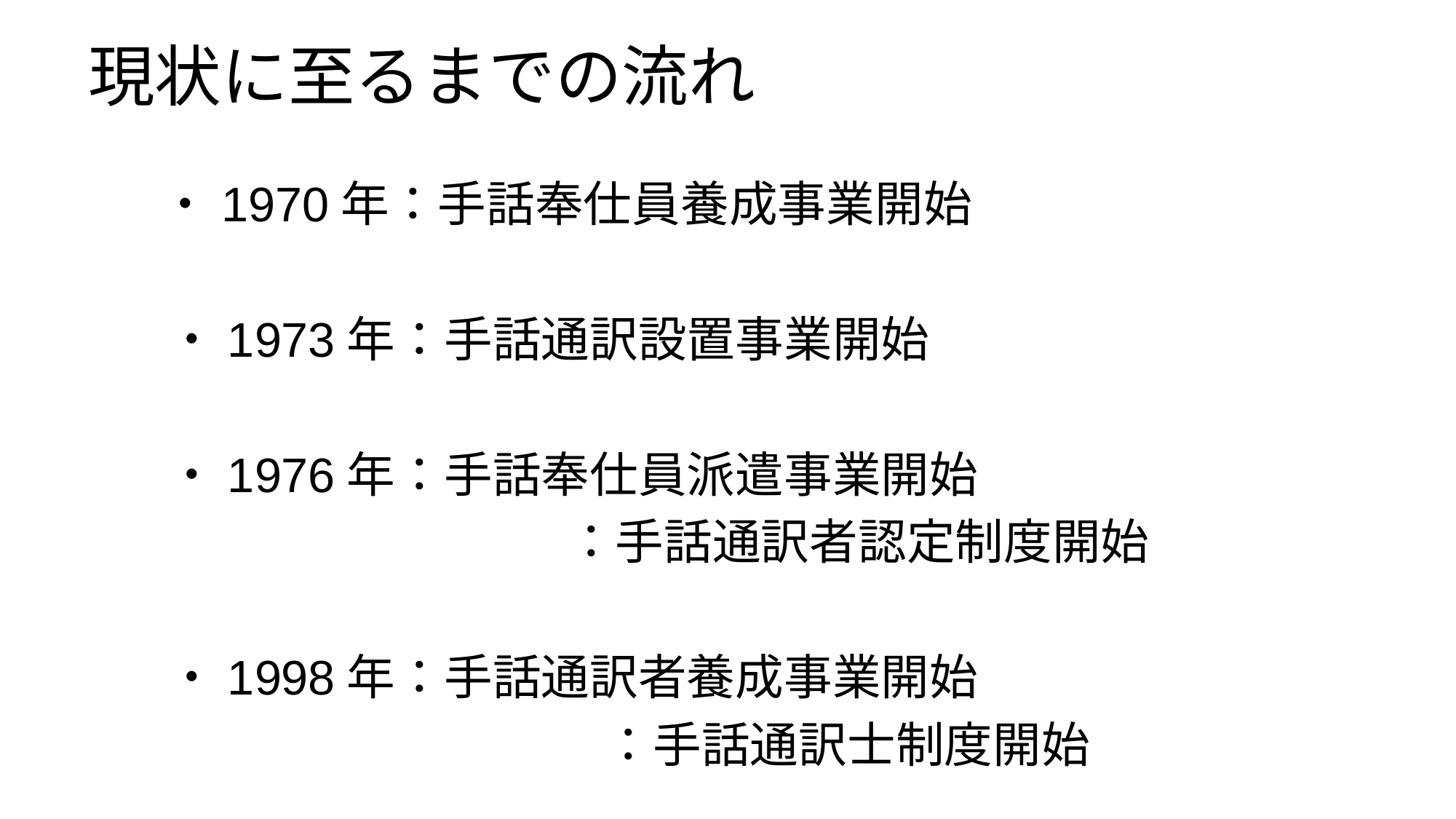

# 現状に至るまでの流れ
　・1970年：手話奉仕員養成事業開始

　・1973年：手話通訳設置事業開始

　・1976年：手話奉仕員派遣事業開始
　　　　　　　　　 ：手話通訳者認定制度開始

　・1998年：手話通訳者養成事業開始
　　　　　　　　　　：手話通訳士制度開始